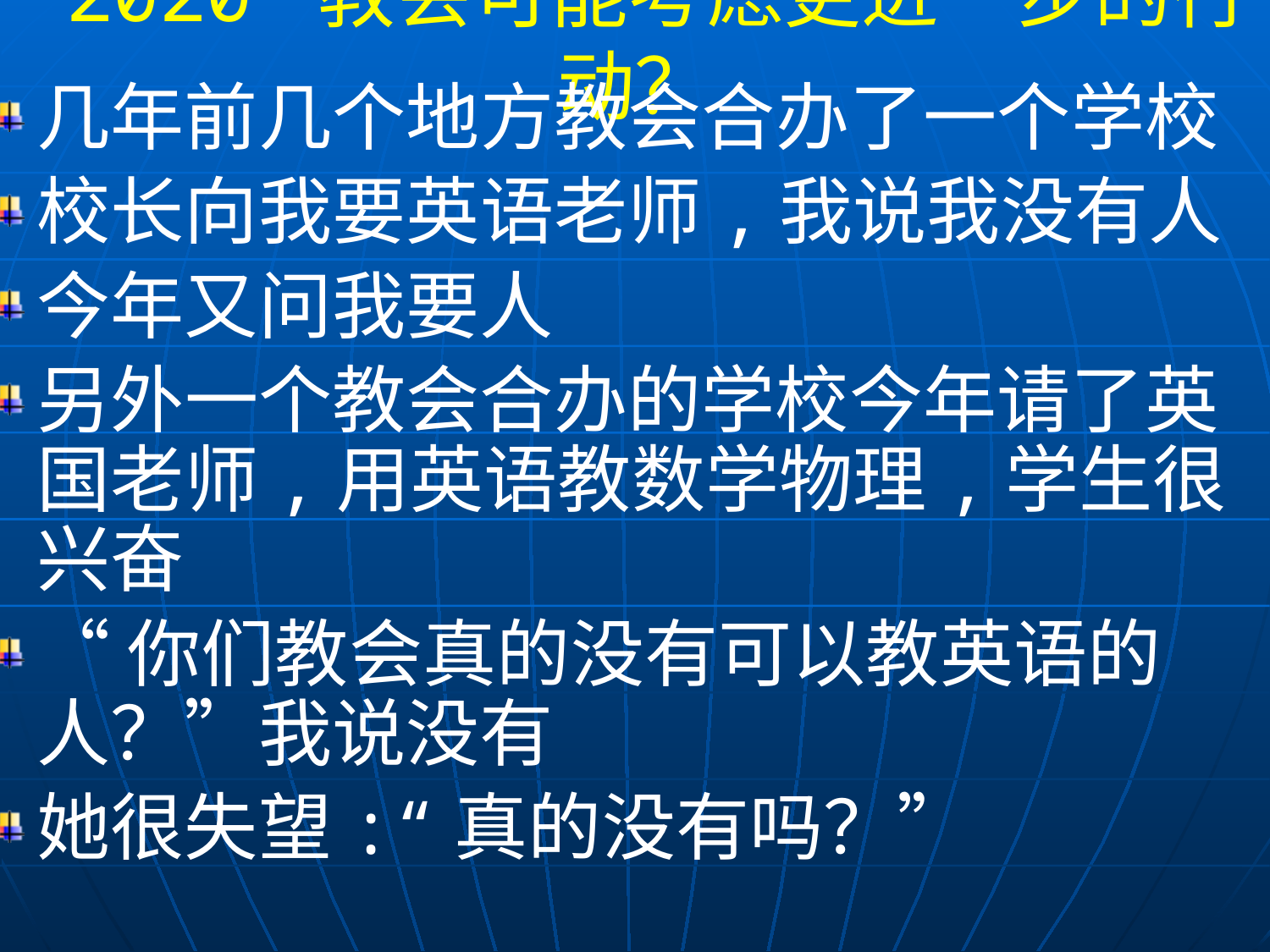

2020 教会可能考虑更进一步的行动？
几年前几个地方教会合办了一个学校
校长向我要英语老师,我说我没有人
今年又问我要人
另外一个教会合办的学校今年请了英国老师,用英语教数学物理,学生很兴奋
“你们教会真的没有可以教英语的人？”我说没有
她很失望:“真的没有吗？”